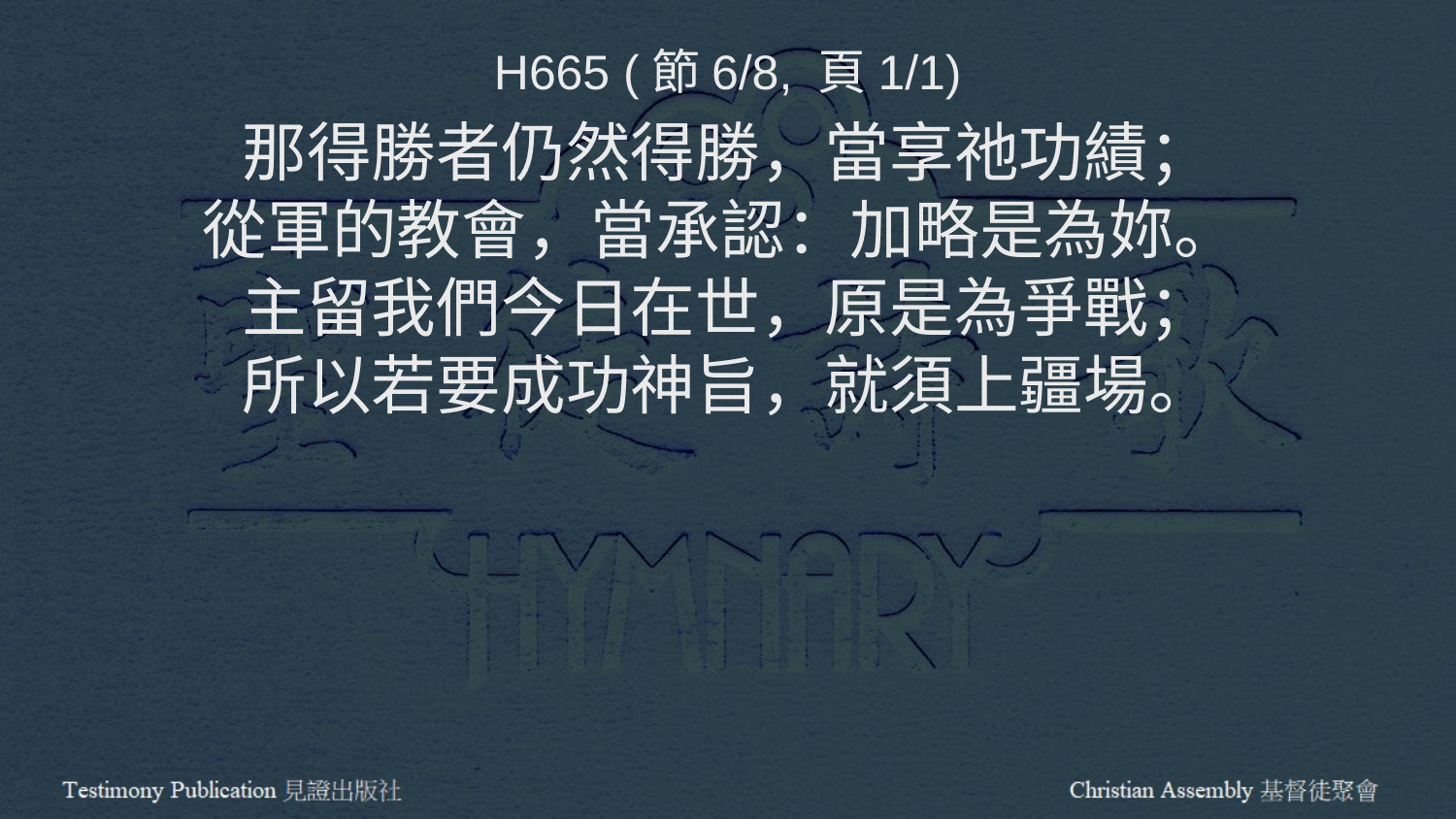

H665 (節6/8, 頁1/1)
那得勝者仍然得勝，當享祂功績；
從軍的教會，當承認：加略是為妳。
主留我們今日在世，原是為爭戰；
所以若要成功神旨，就須上疆場。